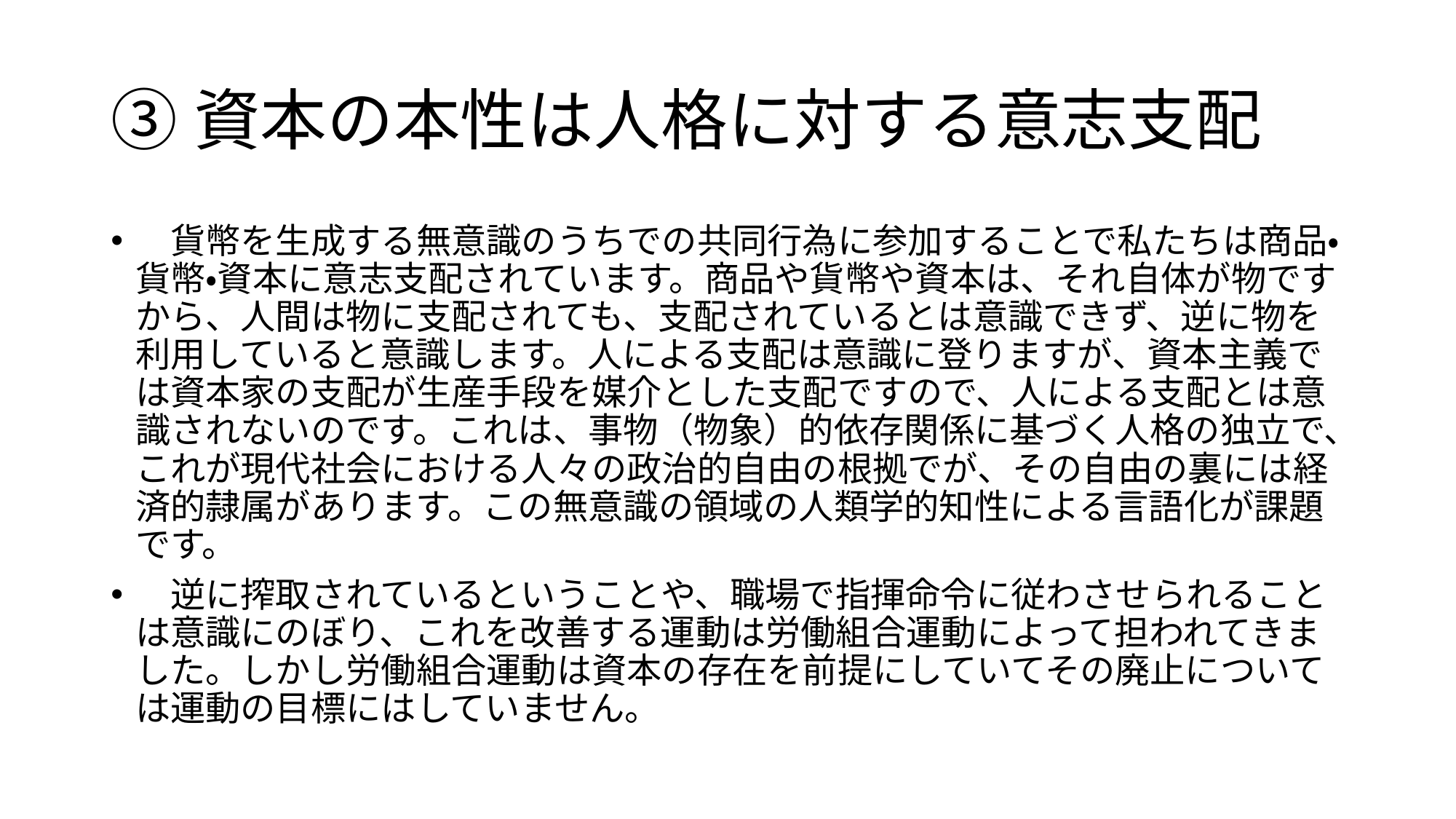

# ③資本の本性は人格に対する意志支配
　貨幣を生成する無意識のうちでの共同行為に参加することで私たちは商品・貨幣・資本に意志支配されています。商品や貨幣や資本は、それ自体が物ですから、人間は物に支配されても、支配されているとは意識できず、逆に物を利用していると意識します。人による支配は意識に登りますが、資本主義では資本家の支配が生産手段を媒介とした支配ですので、人による支配とは意識されないのです。これは、事物（物象）的依存関係に基づく人格の独立で、これが現代社会における人々の政治的自由の根拠でが、その自由の裏には経済的隷属があります。この無意識の領域の人類学的知性による言語化が課題です。
　逆に搾取されているということや、職場で指揮命令に従わさせられることは意識にのぼり、これを改善する運動は労働組合運動によって担われてきました。しかし労働組合運動は資本の存在を前提にしていてその廃止については運動の目標にはしていません。